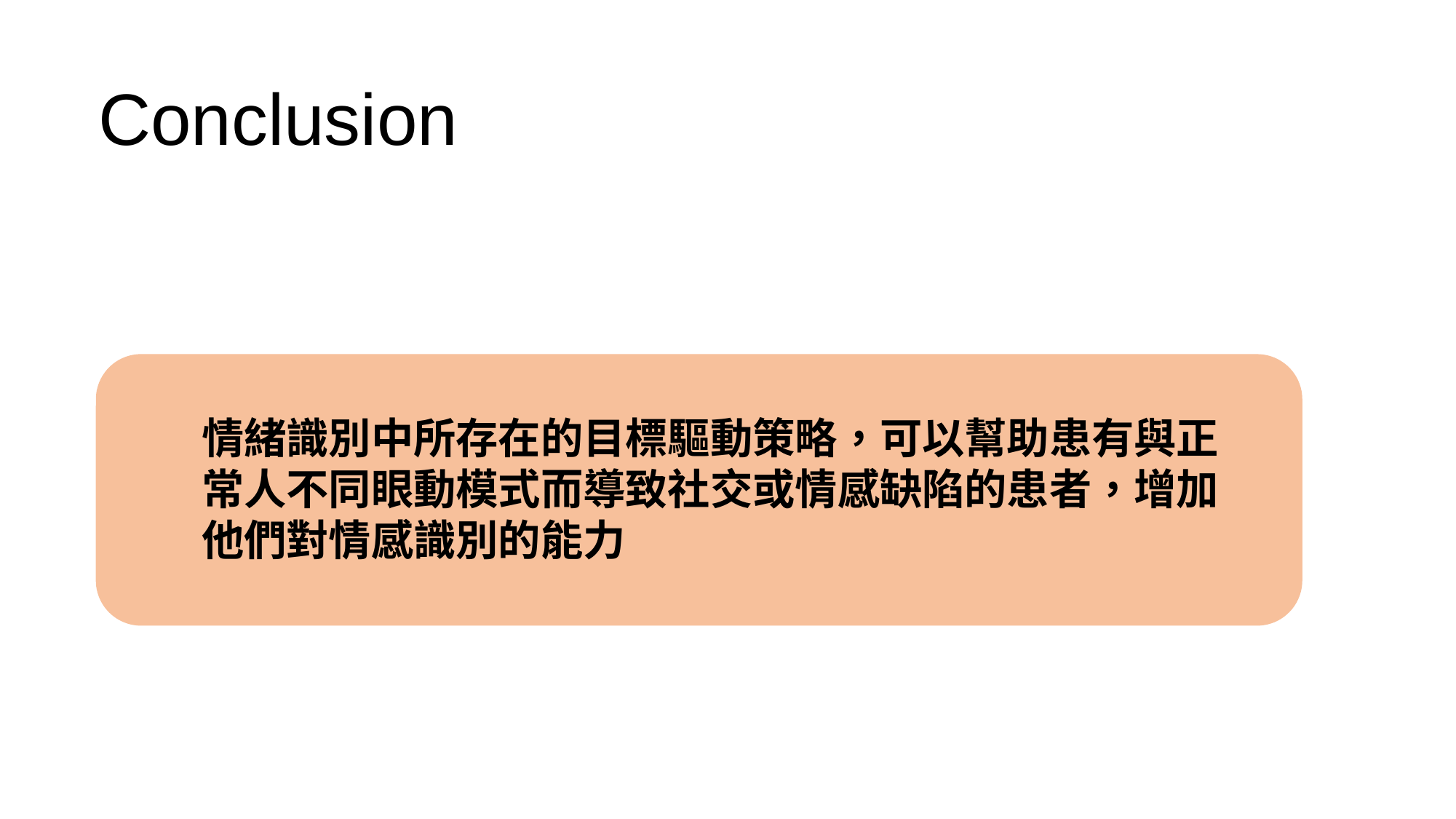

Conclusion

情緒識別中所存在的目標驅動策略，可以幫助患有與正常人不同眼動模式而導致社交或情感缺陷的患者，增加他們對情感識別的能力